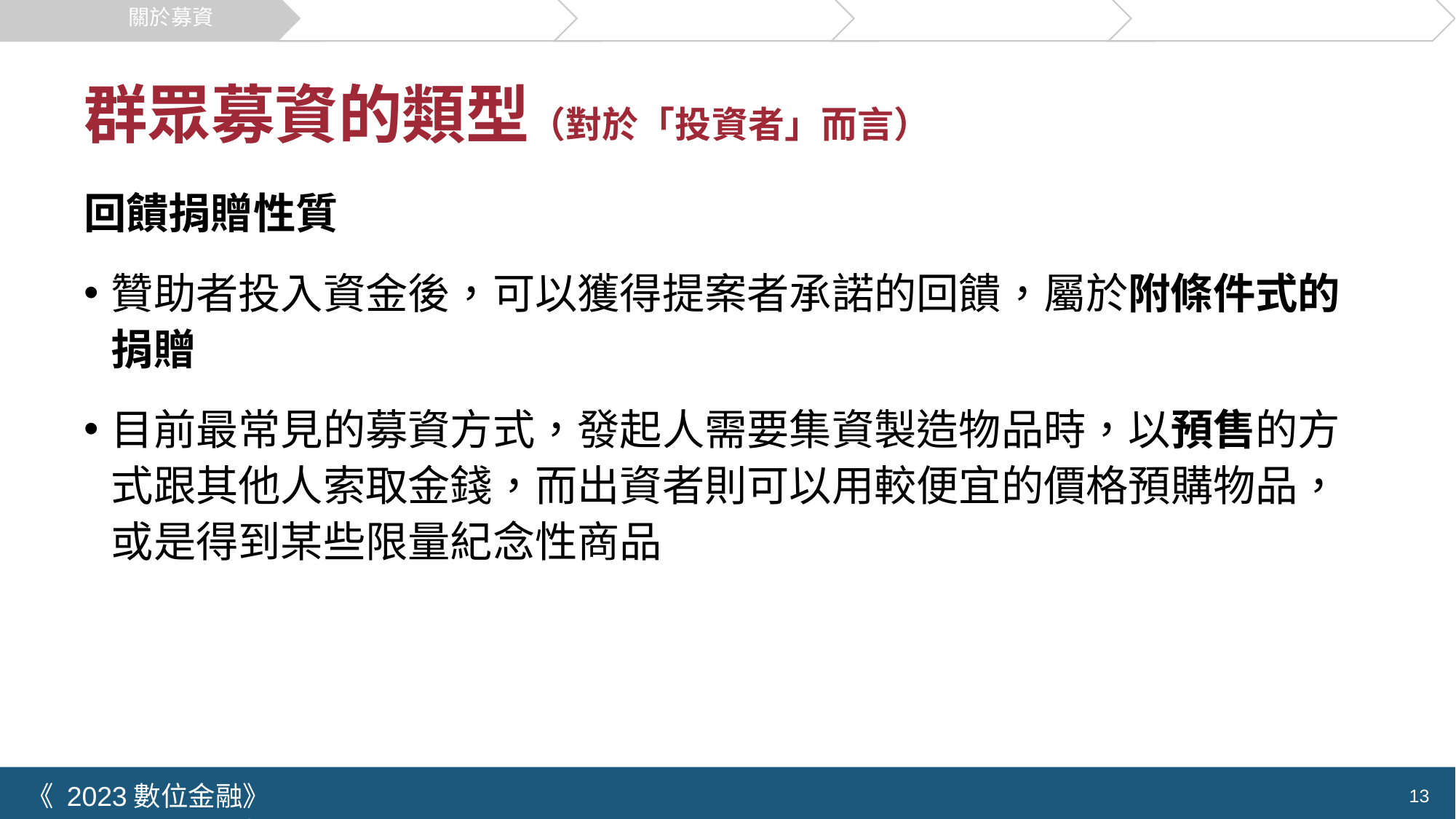

關於募資

群眾募資流程

創新模式

市場與案例

機會與挑戰
# 群眾募資的類型（對於「投資者」而言）
回饋捐贈性質
贊助者投入資金後，可以獲得提案者承諾的回饋，屬於附條件式的捐贈
目前最常見的募資方式，發起人需要集資製造物品時，以預售的方式跟其他人索取金錢，而出資者則可以用較便宜的價格預購物品，或是得到某些限量紀念性商品

《 2023數位金融》                                                                                                                                             	NYCU.IIM.IEBI Lab
13